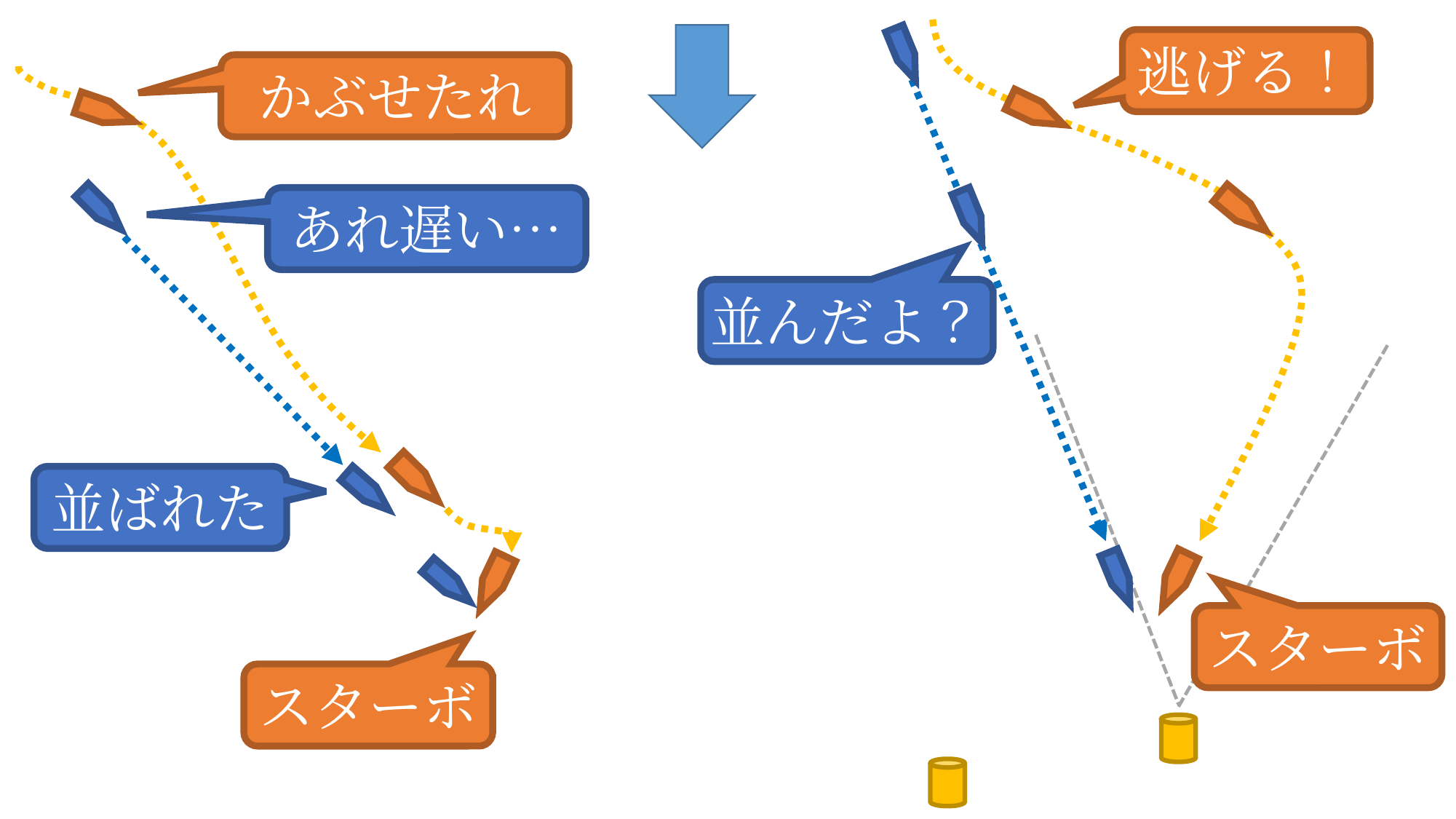

逃げる！

かぶせたれ

あれ遅い…

並んだよ？
並ばれた

スターボ
スターボ